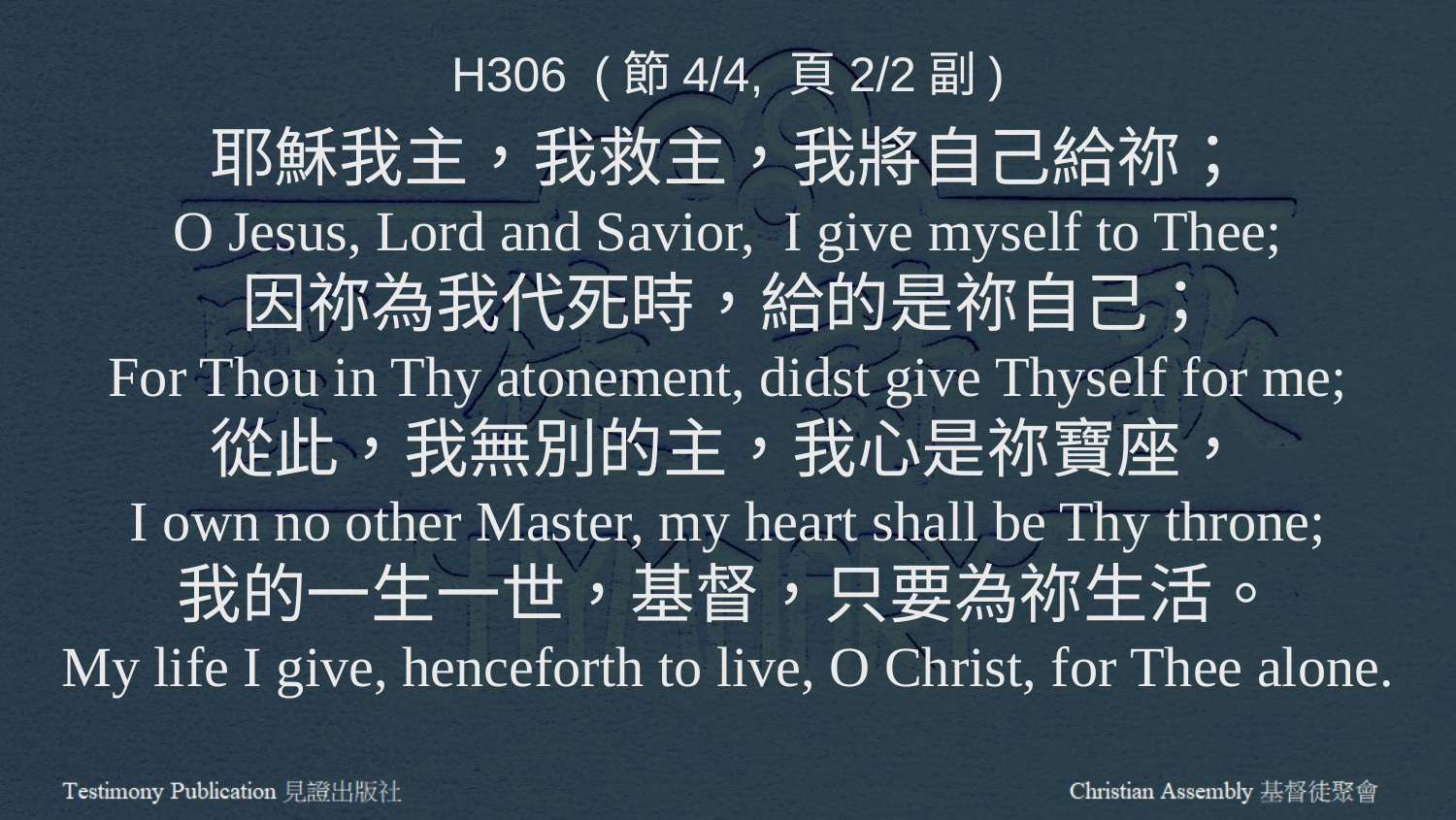

H306  (節4/4, 頁2/2副)
耶穌我主，我救主，我將自己給祢；
O Jesus, Lord and Savior,  I give myself to Thee;
因祢為我代死時，給的是祢自己；
For Thou in Thy atonement, didst give Thyself for me;
從此，我無別的主，我心是祢寶座，
I own no other Master, my heart shall be Thy throne;
我的一生一世，基督，只要為祢生活。
My life I give, henceforth to live, O Christ, for Thee alone.